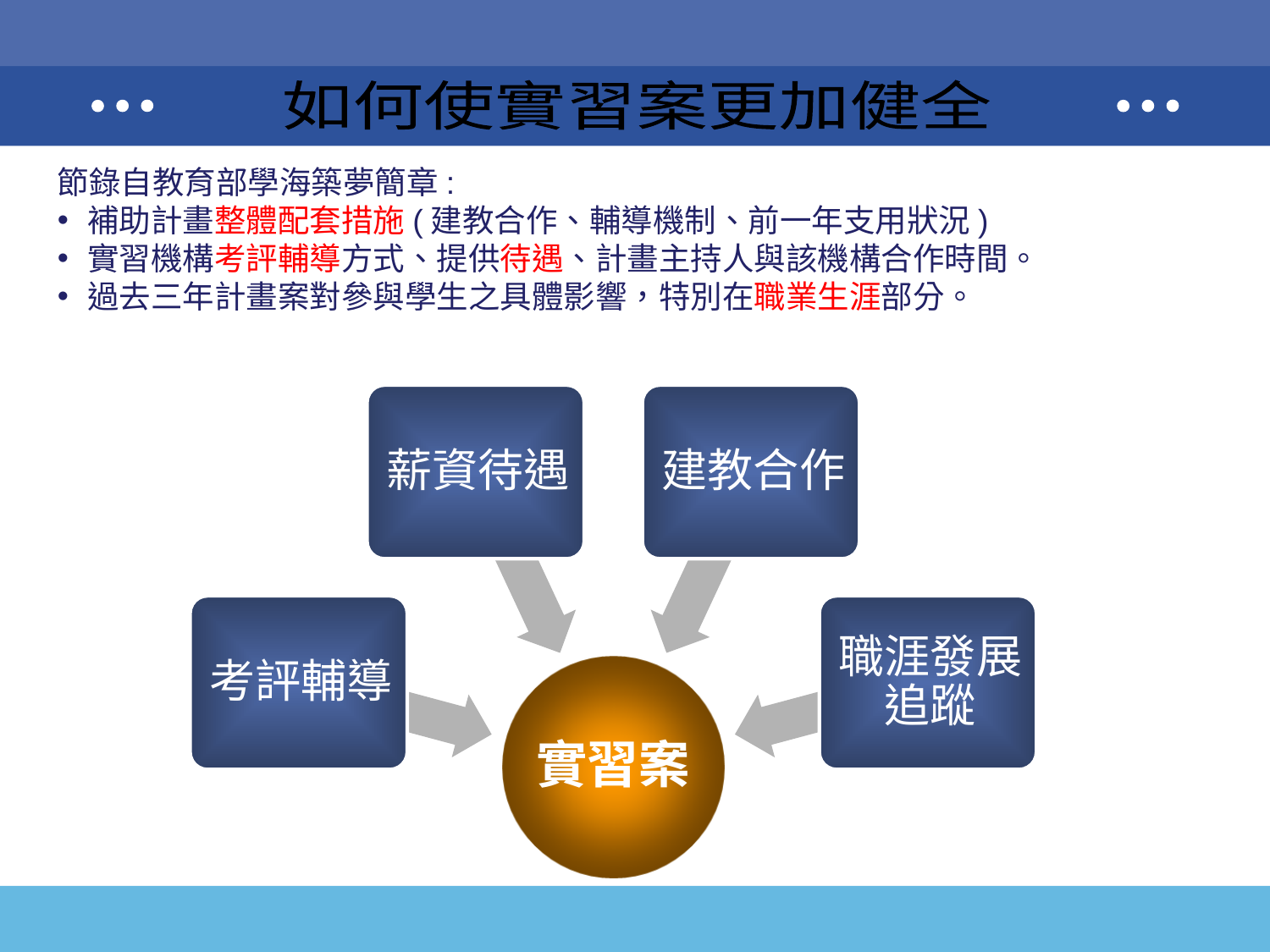

如何使實習案更加健全

節錄自教育部學海築夢簡章:
補助計畫整體配套措施(建教合作、輔導機制、前一年支用狀況)
實習機構考評輔導方式、提供待遇、計畫主持人與該機構合作時間。
過去三年計畫案對參與學生之具體影響，特別在職業生涯部分。

實習案
考評輔導
薪資待遇
建教合作
職涯發展追蹤